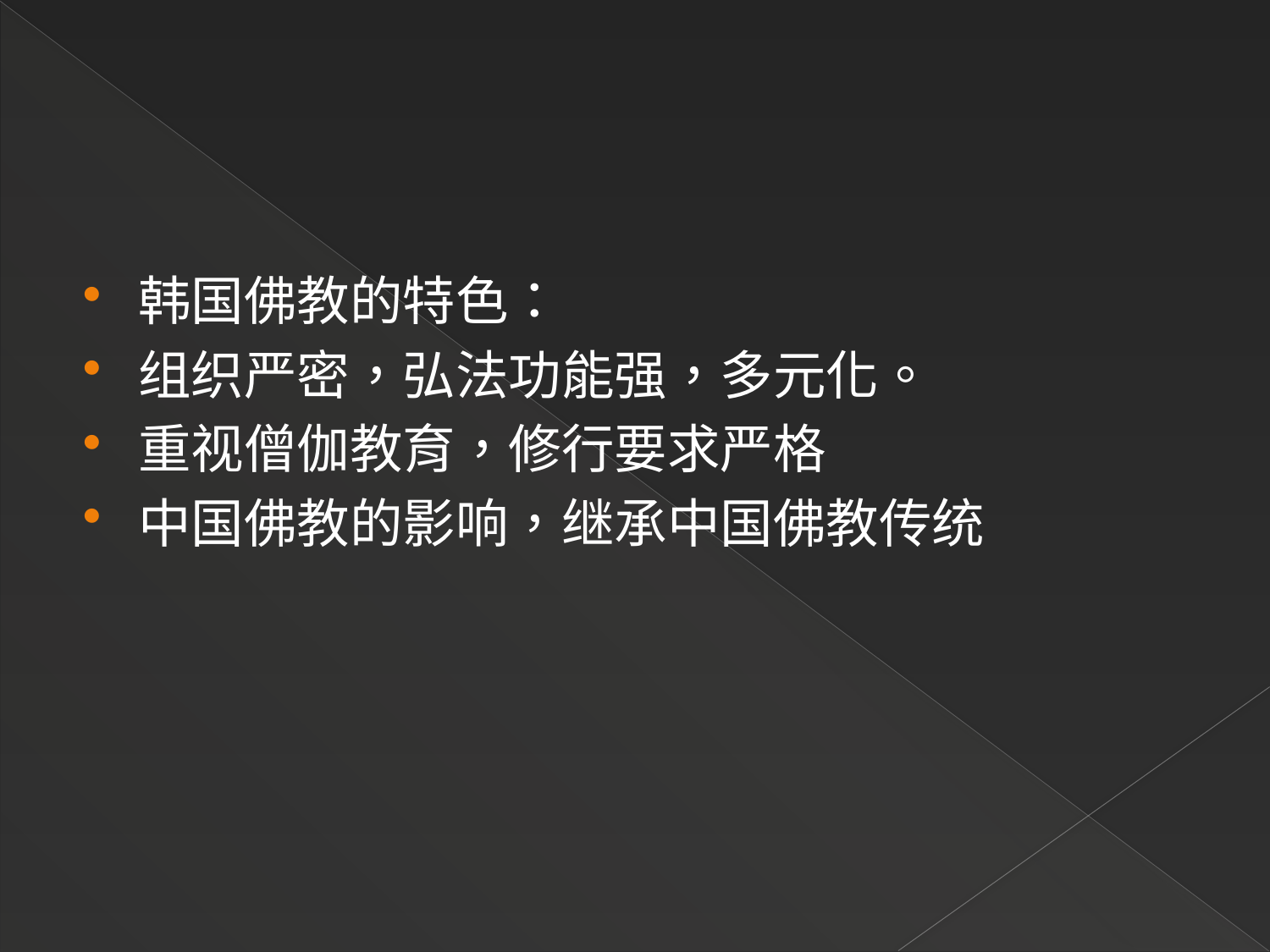

#
韩国佛教的特色：
组织严密，弘法功能强，多元化。
重视僧伽教育，修行要求严格
中国佛教的影响，继承中国佛教传统